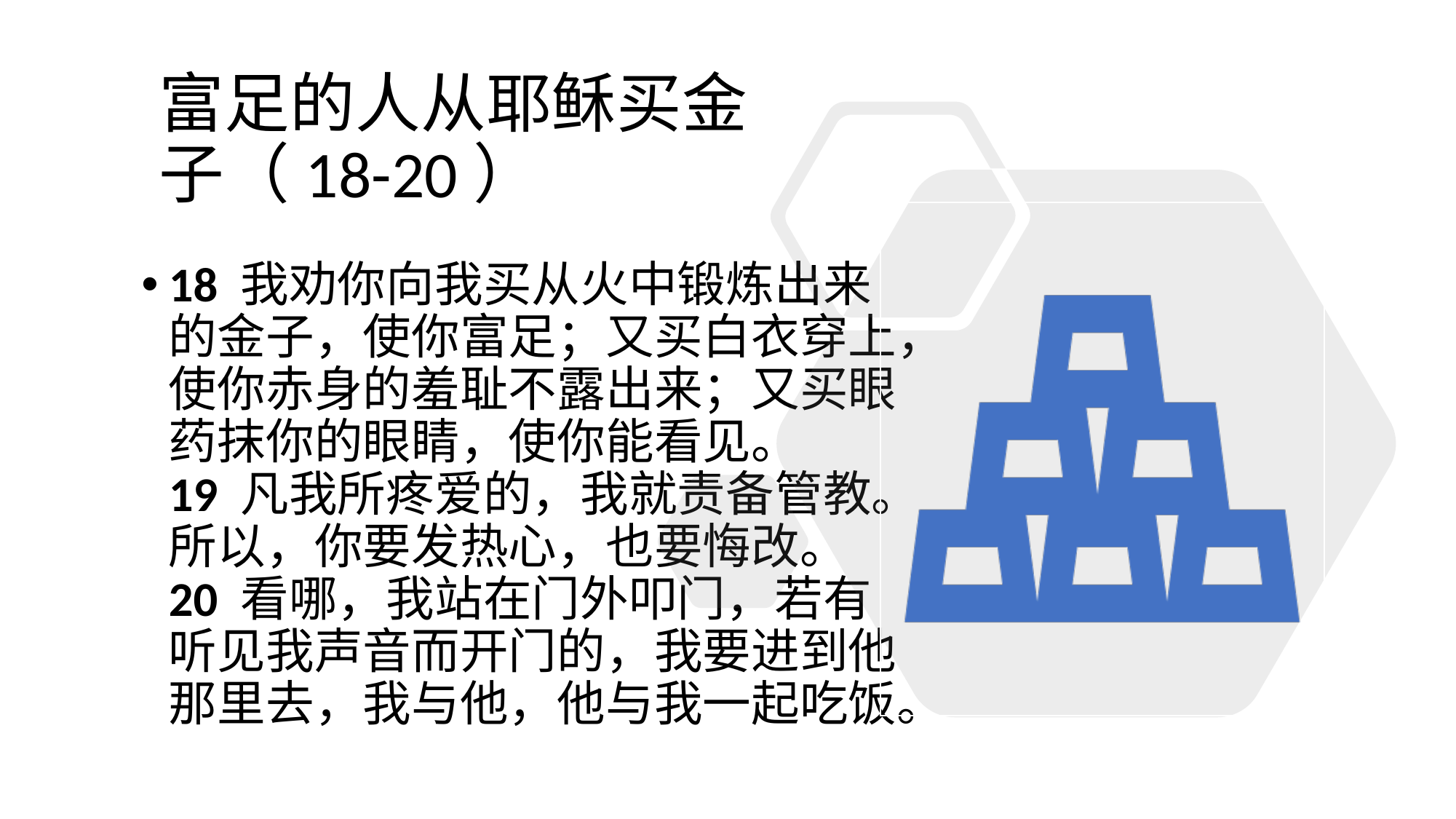

# 富足的人从耶稣买金子（18-20）

18 我劝你向我买从火中锻炼出来的金子，使你富足；又买白衣穿上，使你赤身的羞耻不露出来；又买眼药抹你的眼睛，使你能看见。 19 凡我所疼爱的，我就责备管教。所以，你要发热心，也要悔改。 20 看哪，我站在门外叩门，若有听见我声音而开门的，我要进到他那里去，我与他，他与我一起吃饭。